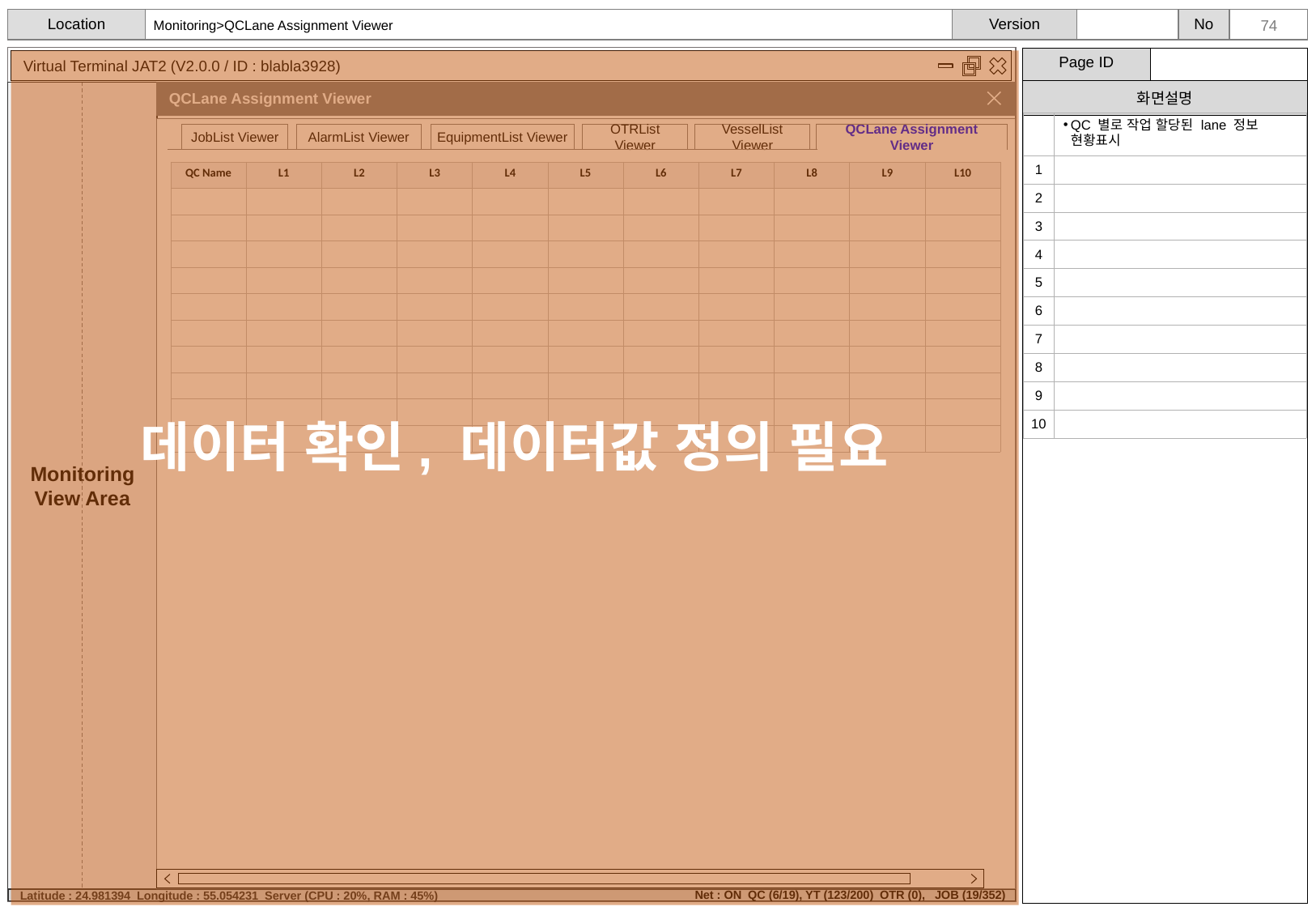

Monitoring>QCLane Assignment Viewer
Virtual Terminal JAT2 (V2.0.0 / ID : blabla3928)

데이터 확인, 데이터값 정의 필요

Monitoring View Area
QCLane Assignment Viewer

|  | QC 별로 작업 할당된 lane 정보 현황표시 |
| --- | --- |
| 1 |  |
| 2 |  |
| 3 |  |
| 4 |  |
| 5 |  |
| 6 |  |
| 7 |  |
| 8 |  |
| 9 |  |
| 10 |  |

JobList Viewer
EquipmentList Viewer
OTRList Viewer
VesselList Viewer
QCLane Assignment Viewer
AlarmList Viewer
| QC Name | L1 | L2 | L3 | L4 | L5 | L6 | L7 | L8 | L9 | L10 |
| --- | --- | --- | --- | --- | --- | --- | --- | --- | --- | --- |
|  |  |  |  |  |  |  |  |  |  |  |
|  |  |  |  |  |  |  |  |  |  |  |
|  |  |  |  |  |  |  |  |  |  |  |
|  |  |  |  |  |  |  |  |  |  |  |
|  |  |  |  |  |  |  |  |  |  |  |
|  |  |  |  |  |  |  |  |  |  |  |
|  |  |  |  |  |  |  |  |  |  |  |
|  |  |  |  |  |  |  |  |  |  |  |
|  |  |  |  |  |  |  |  |  |  |  |
|  |  |  |  |  |  |  |  |  |  |  |

Net : ON  QC (6/19), YT (123/200)  OTR (0),   JOB (19/352)
Latitude : 24.981394  Longitude : 55.054231  Server (CPU : 20%, RAM : 45%)